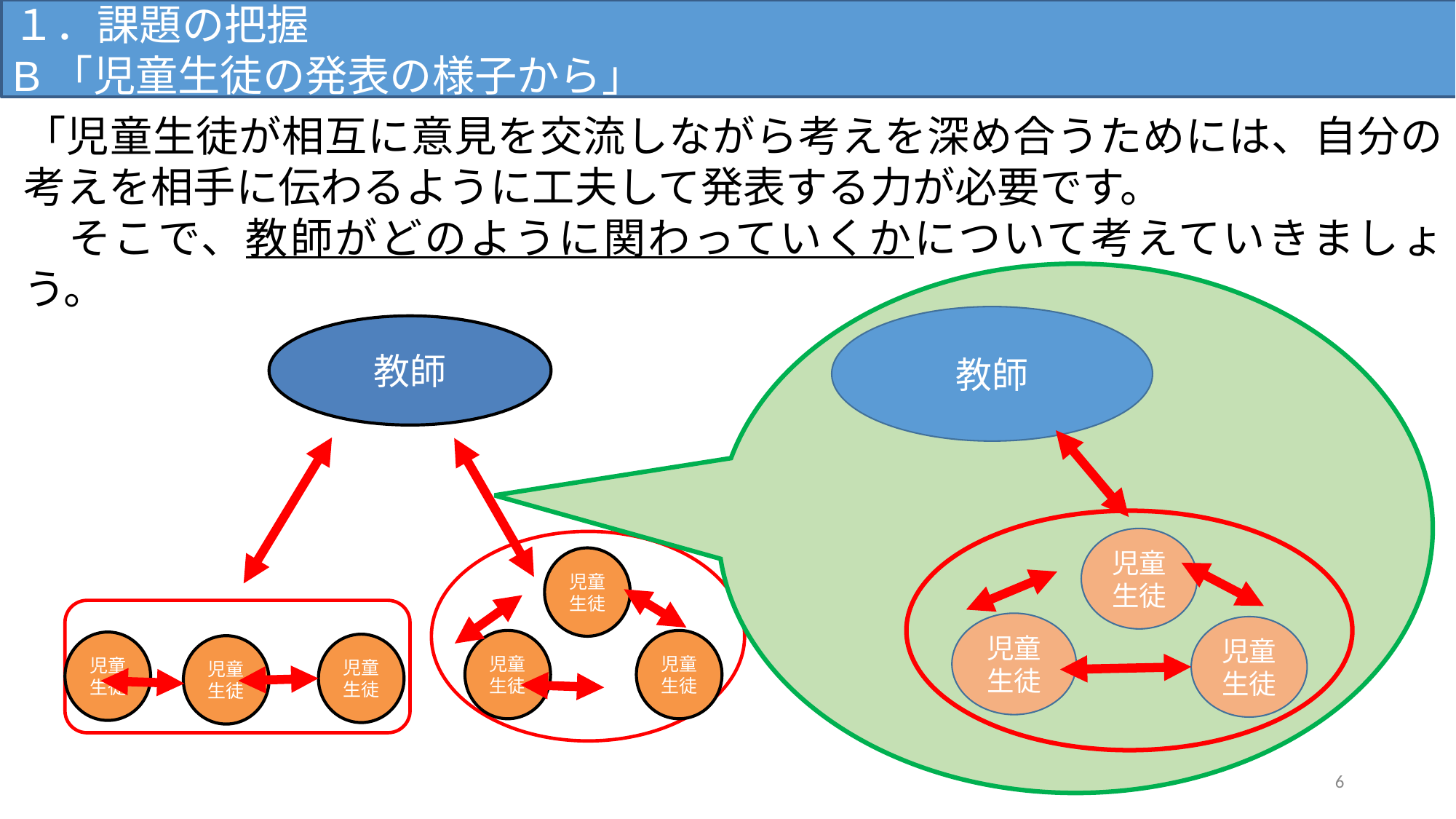

１．課題の把握
B「児童生徒の発表の様子から」
「児童生徒が相互に意見を交流しながら考えを深め合うためには、自分の考えを相手に伝わるように工夫して発表する力が必要です。
　そこで、教師がどのように関わっていくかについて考えていきましょう。

教師

児童生徒
児童生徒
児童生徒
教師
児童生徒
児童生徒
児童生徒
児童生徒
児童生徒
児童生徒

6